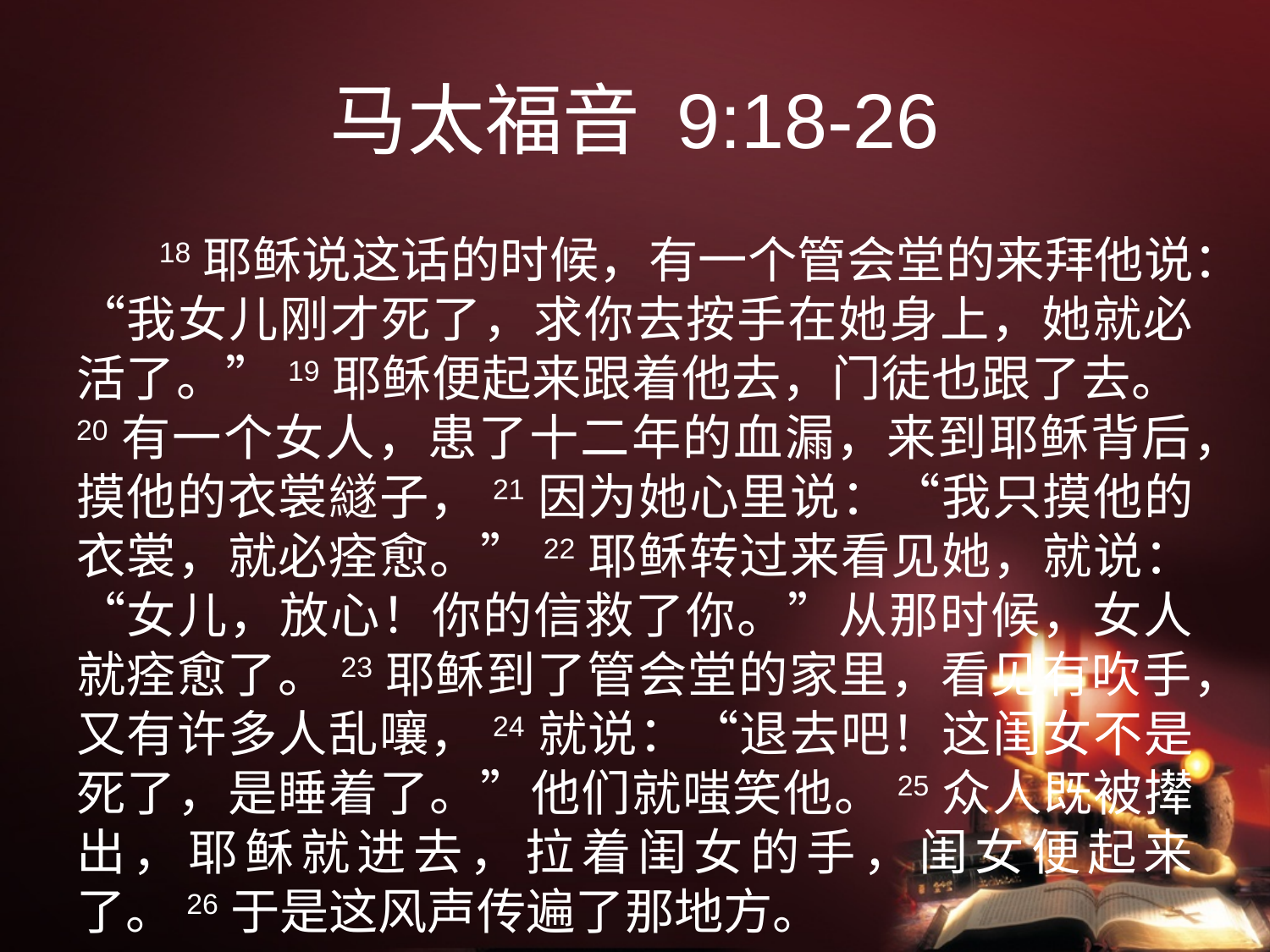

# 马太福音 9:18-26
          18耶稣说这话的时候，有一个管会堂的来拜他说：“我女儿刚才死了，求你去按手在她身上，她就必活了。”19耶稣便起来跟着他去，门徒也跟了去。20有一个女人，患了十二年的血漏，来到耶稣背后，摸他的衣裳繸子，21因为她心里说：“我只摸他的衣裳，就必痊愈。”22耶稣转过来看见她，就说：“女儿，放心！你的信救了你。”从那时候，女人就痊愈了。23耶稣到了管会堂的家里，看见有吹手，又有许多人乱嚷，24就说：“退去吧！这闺女不是死了，是睡着了。”他们就嗤笑他。25众人既被撵出，耶稣就进去，拉着闺女的手，闺女便起来了。26于是这风声传遍了那地方。